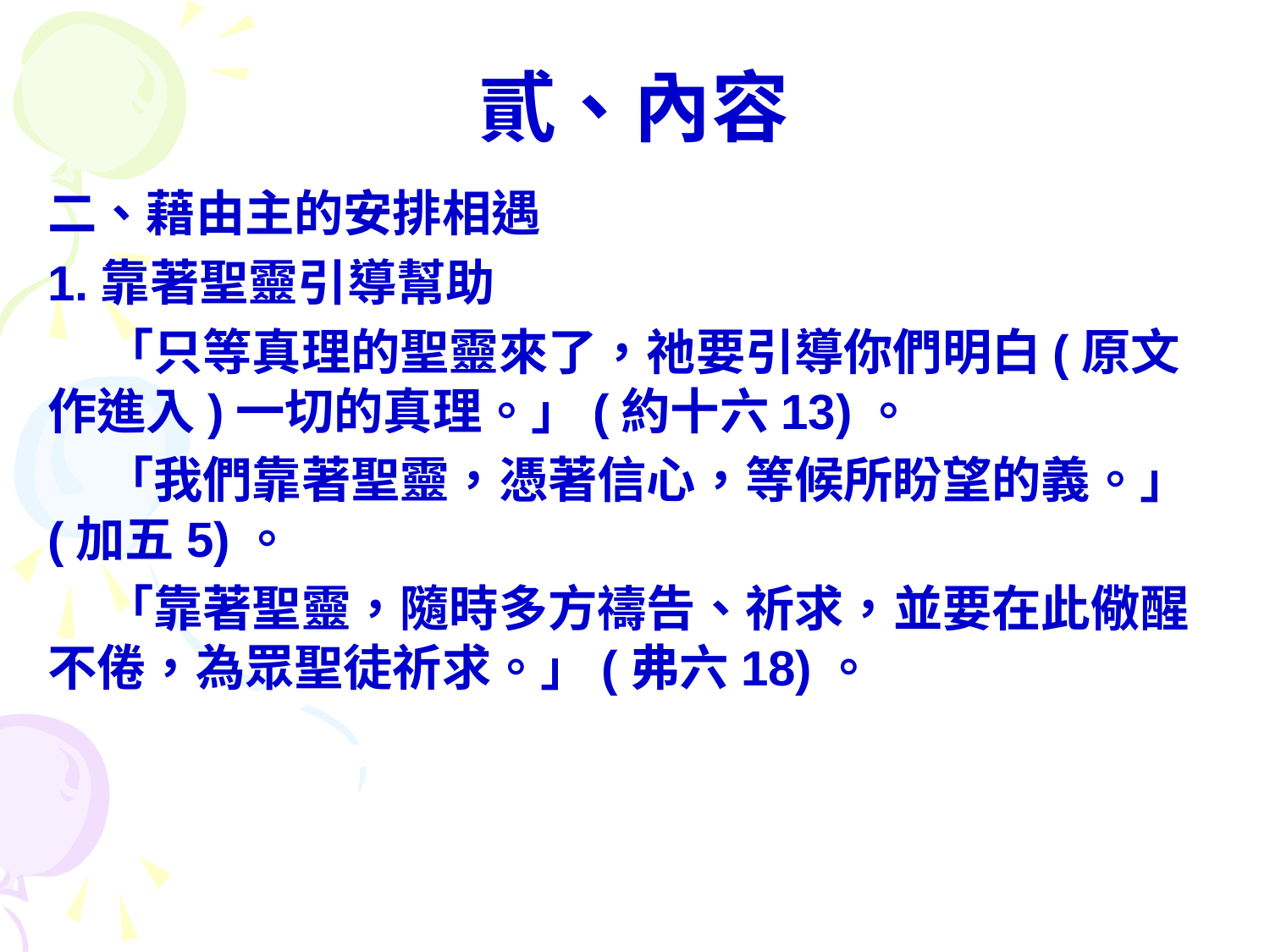

# 貳、內容
二、藉由主的安排相遇
1.靠著聖靈引導幫助
    「只等真理的聖靈來了，祂要引導你們明白(原文作進入)一切的真理。」(約十六13)。
    「我們靠著聖靈，憑著信心，等候所盼望的義。」(加五5)。
    「靠著聖靈，隨時多方禱告、祈求，並要在此儆醒不倦，為眾聖徒祈求。」(弗六18)。